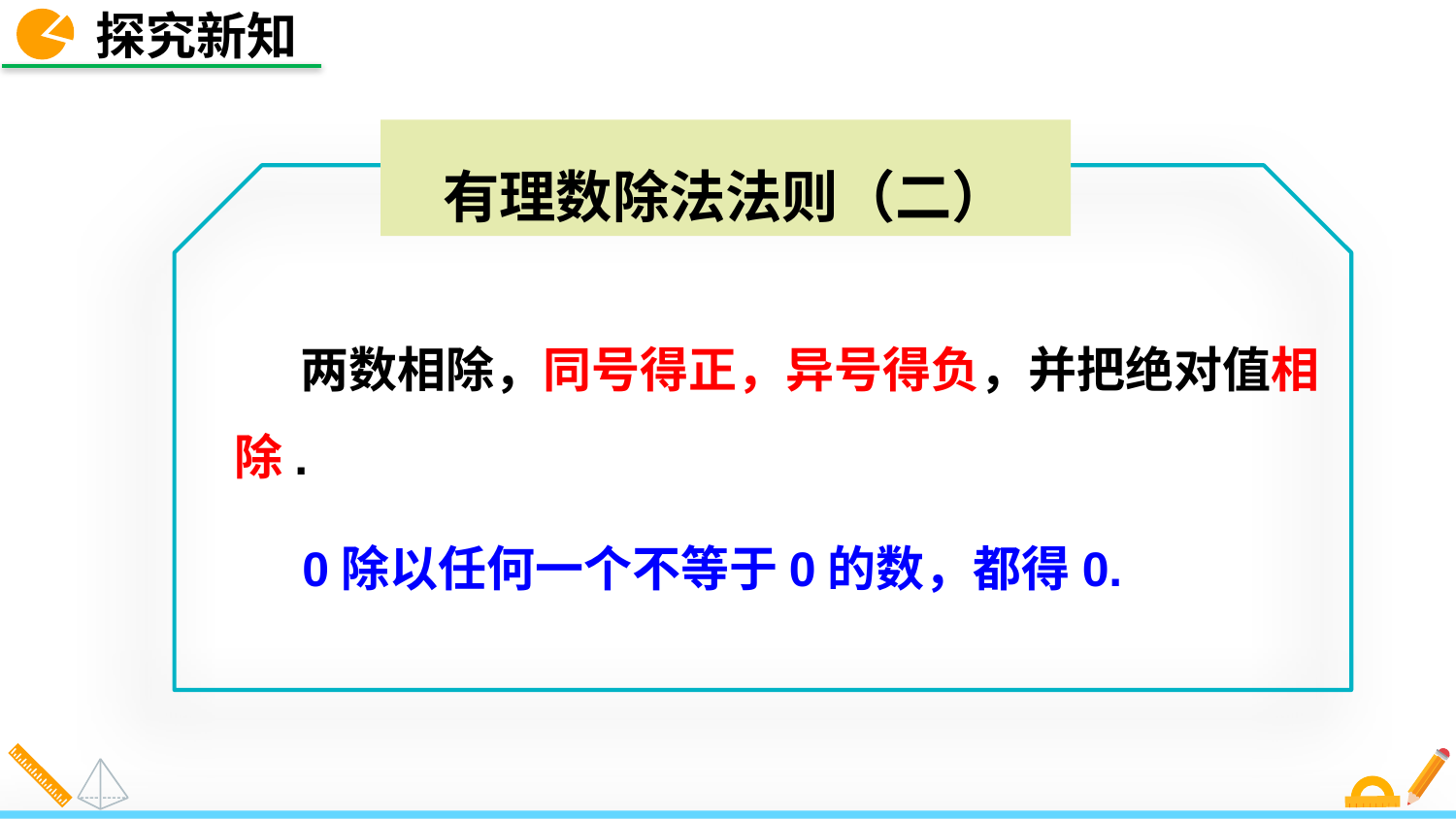

探究新知

有理数除法法则（二）

     两数相除，同号得正，异号得负，并把绝对值相除.
     0除以任何一个不等于0的数，都得0.